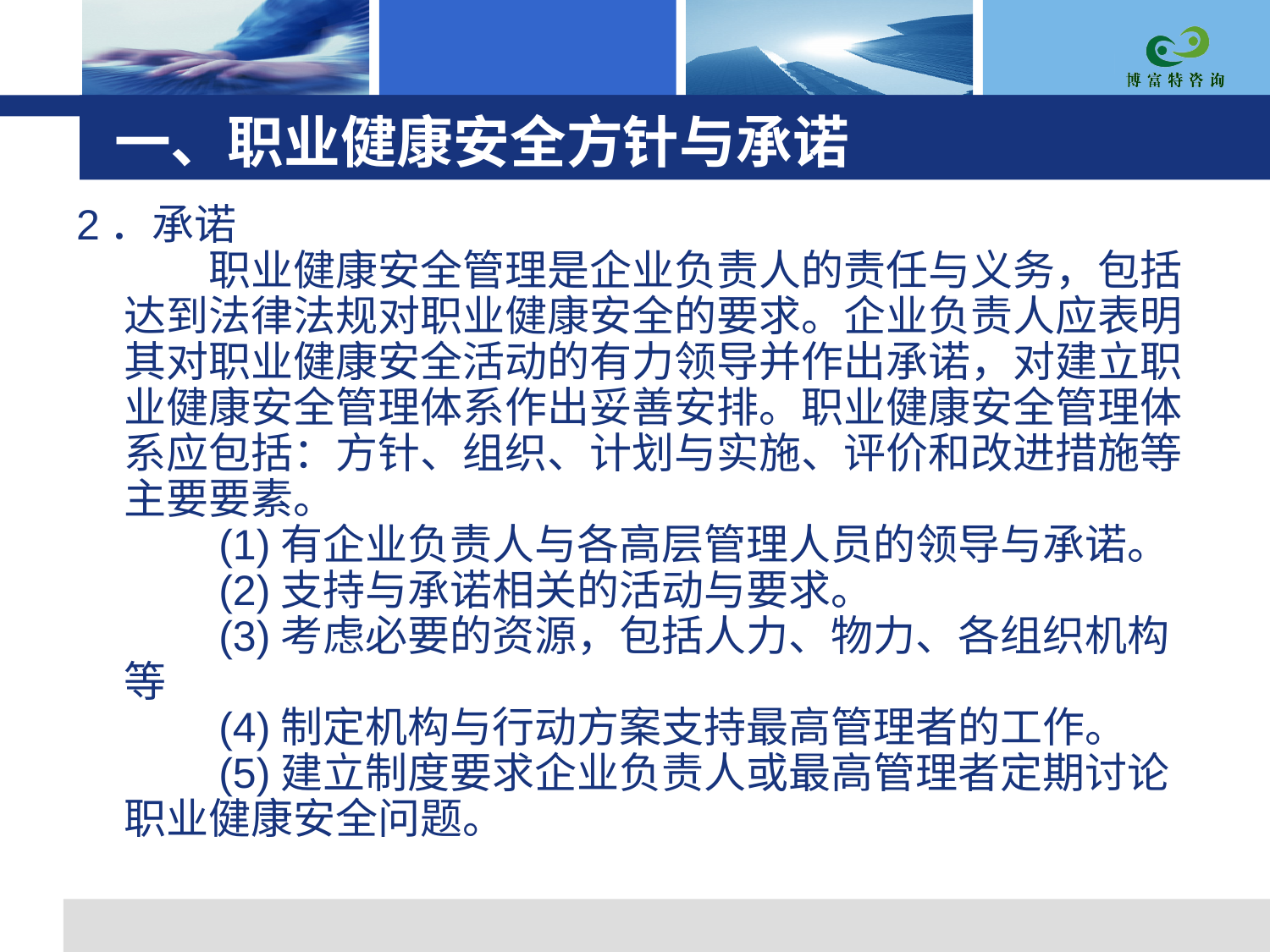

# 一、职业健康安全方针与承诺
2．承诺
　　职业健康安全管理是企业负责人的责任与义务，包括达到法律法规对职业健康安全的要求。企业负责人应表明其对职业健康安全活动的有力领导并作出承诺，对建立职业健康安全管理体系作出妥善安排。职业健康安全管理体系应包括：方针、组织、计划与实施、评价和改进措施等主要要素。
　　(1)有企业负责人与各高层管理人员的领导与承诺。
　　(2)支持与承诺相关的活动与要求。
　　(3)考虑必要的资源，包括人力、物力、各组织机构等
　　(4)制定机构与行动方案支持最高管理者的工作。
　　(5)建立制度要求企业负责人或最高管理者定期讨论职业健康安全问题。